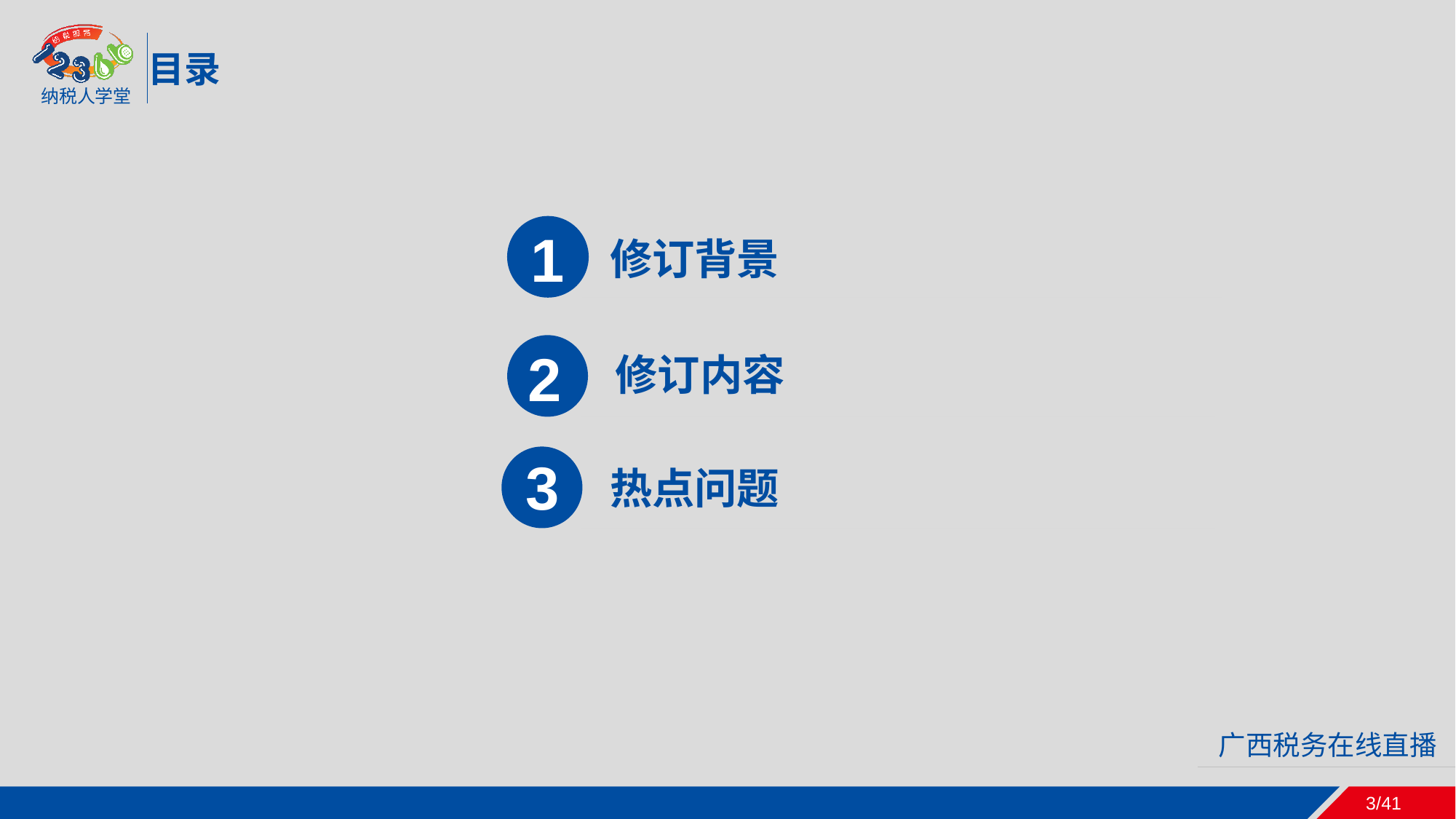

目录

1
修订背景
2

修订内容
3

热点问题